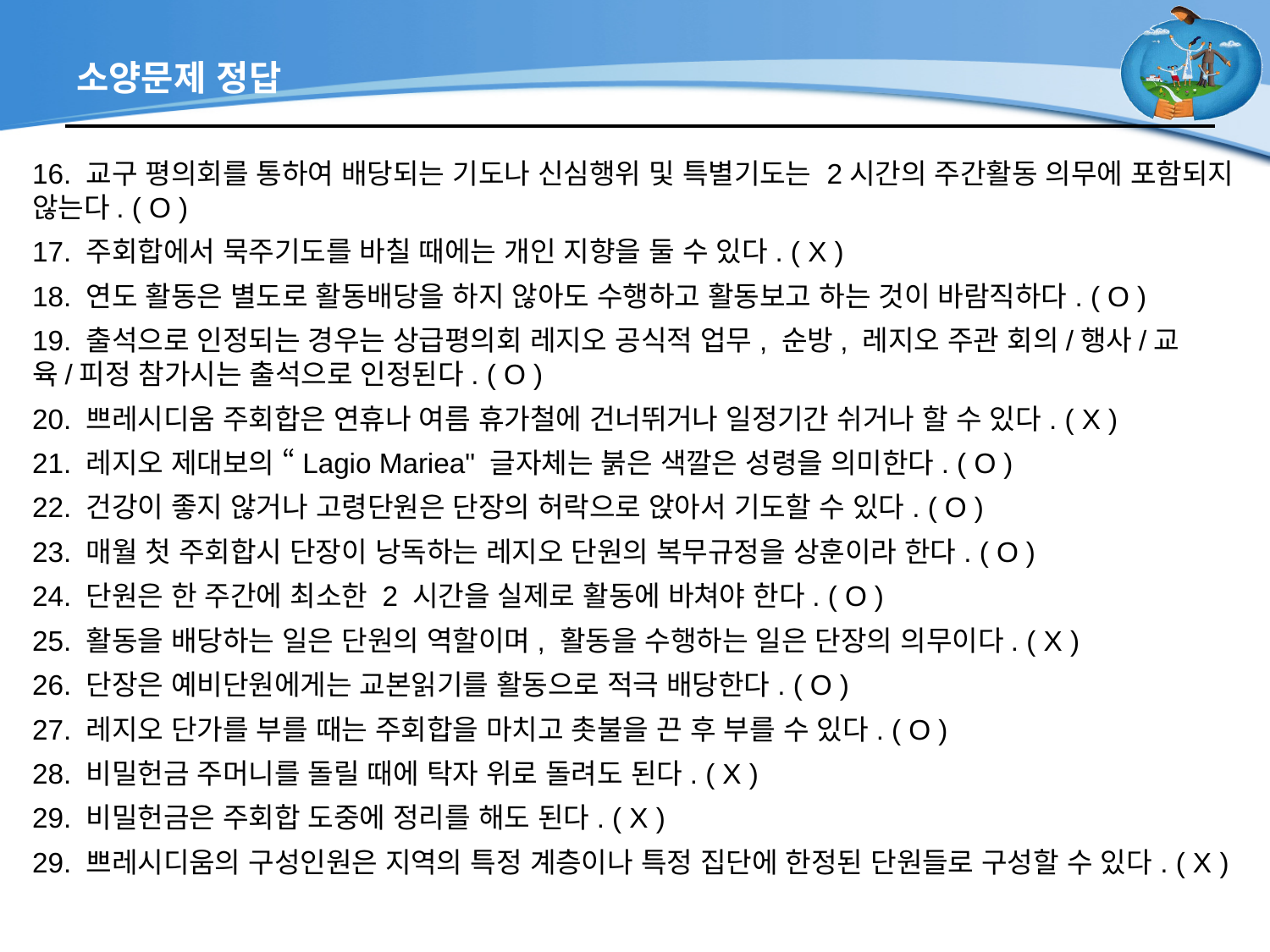

# 소양문제 정답
16. 교구 평의회를 통하여 배당되는 기도나 신심행위 및 특별기도는 2시간의 주간활동 의무에 포함되지 않는다. ( O )
17. 주회합에서 묵주기도를 바칠 때에는 개인 지향을 둘 수 있다. ( X )
18. 연도 활동은 별도로 활동배당을 하지 않아도 수행하고 활동보고 하는 것이 바람직하다. ( O )
19. 출석으로 인정되는 경우는 상급평의회 레지오 공식적 업무, 순방, 레지오 주관 회의/행사/교육/피정 참가시는 출석으로 인정된다. ( O )
20. 쁘레시디움 주회합은 연휴나 여름 휴가철에 건너뛰거나 일정기간 쉬거나 할 수 있다. ( X )
21. 레지오 제대보의 “Lagio Mariea" 글자체는 붉은 색깔은 성령을 의미한다. ( O )
22. 건강이 좋지 않거나 고령단원은 단장의 허락으로 앉아서 기도할 수 있다. ( O )
23. 매월 첫 주회합시 단장이 낭독하는 레지오 단원의 복무규정을 상훈이라 한다. ( O )
24. 단원은 한 주간에 최소한 2 시간을 실제로 활동에 바쳐야 한다. ( O )
25. 활동을 배당하는 일은 단원의 역할이며, 활동을 수행하는 일은 단장의 의무이다. ( X )
26. 단장은 예비단원에게는 교본읽기를 활동으로 적극 배당한다. ( O )
27. 레지오 단가를 부를 때는 주회합을 마치고 촛불을 끈 후 부를 수 있다. ( O )
28. 비밀헌금 주머니를 돌릴 때에 탁자 위로 돌려도 된다. ( X )
29. 비밀헌금은 주회합 도중에 정리를 해도 된다. ( X )
29. 쁘레시디움의 구성인원은 지역의 특정 계층이나 특정 집단에 한정된 단원들로 구성할 수 있다. ( X )